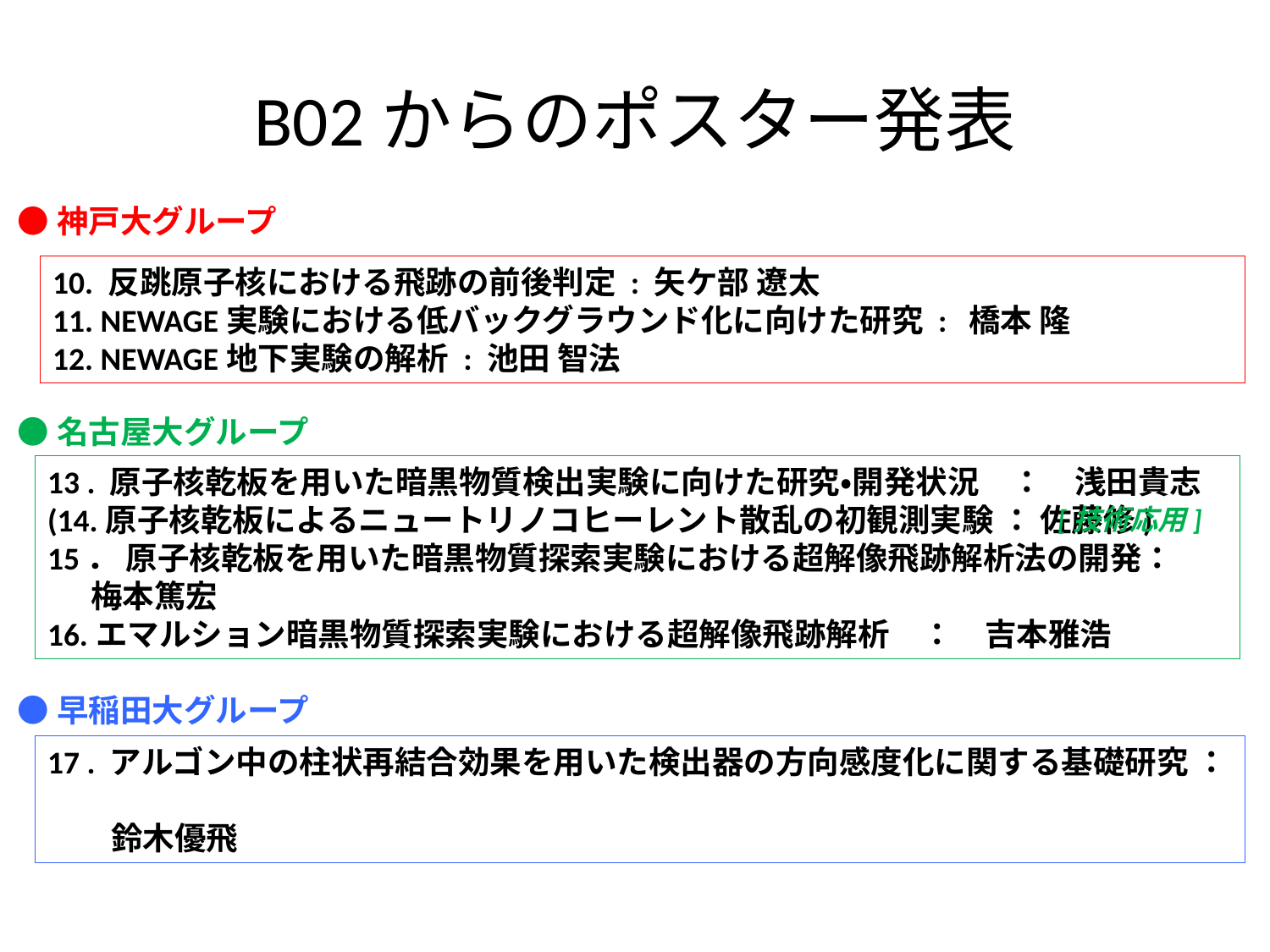

# B02からのポスター発表
●神戸大グループ
10. 反跳原子核における飛跡の前後判定 : 矢ケ部 遼太
11. NEWAGE実験における低バックグラウンド化に向けた研究 :  橋本 隆
12. NEWAGE地下実験の解析 : 池田 智法
●名古屋大グループ
13 . 原子核乾板を用いた暗黒物質検出実験に向けた研究・開発状況　：　浅田貴志
(14.原子核乾板によるニュートリノコヒーレント散乱の初観測実験 ： 佐藤修)
15． 原子核乾板を用いた暗黒物質探索実験における超解像飛跡解析法の開発：
     梅本篤宏
16.エマルション暗黒物質探索実験における超解像飛跡解析　：　吉本雅浩
[技術応用]
●早稲田大グループ
17 . アルゴン中の柱状再結合効果を用いた検出器の方向感度化に関する基礎研究 ：
　　鈴木優飛